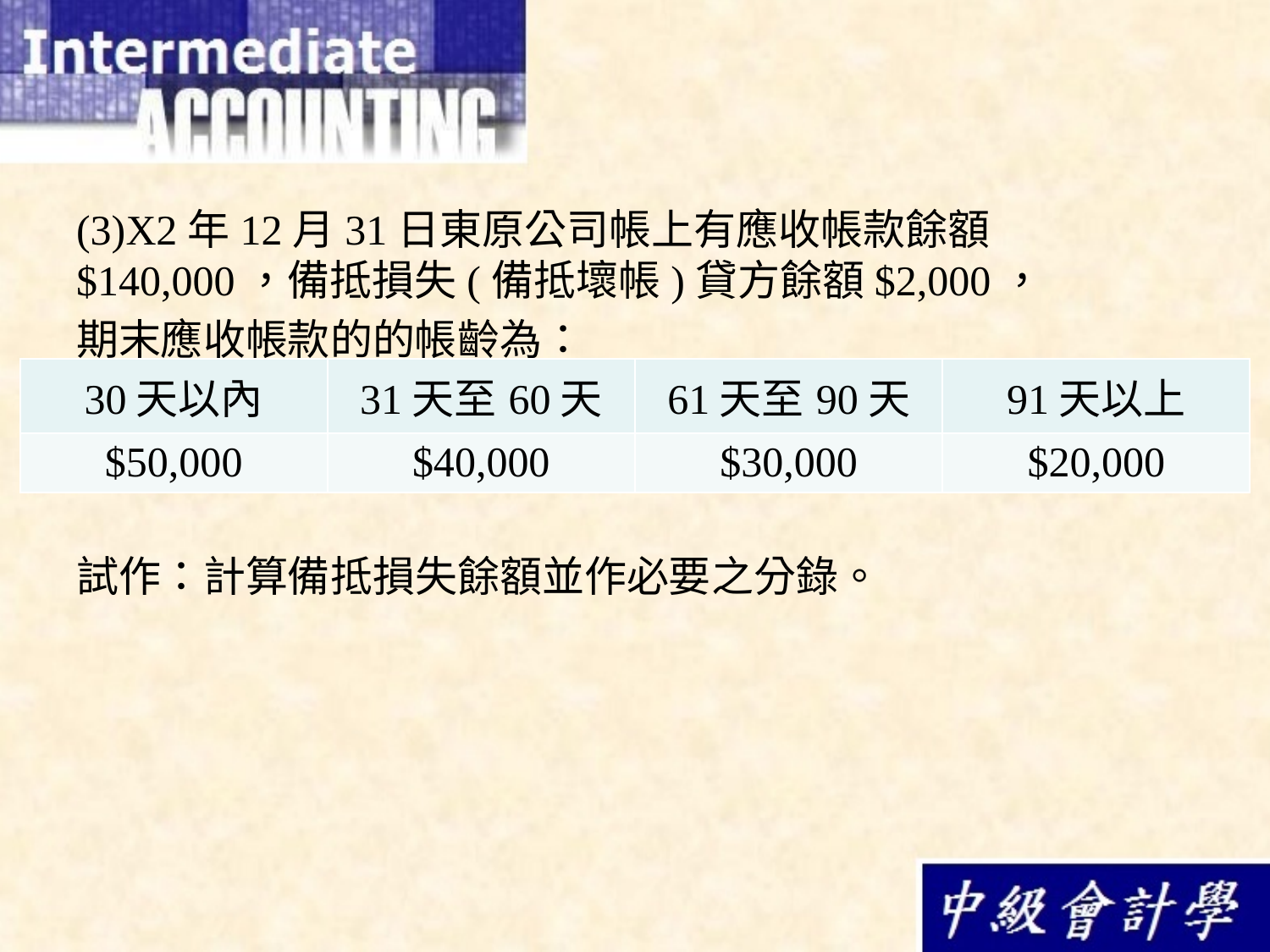

(3)X2年12月31日東原公司帳上有應收帳款餘額$140,000，備抵損失(備抵壞帳)貸方餘額$2,000，
期末應收帳款的的帳齡為：

試作：計算備抵損失餘額並作必要之分錄。
| 30天以內 | 31天至60天 | 61天至90天 | 91天以上 |
| --- | --- | --- | --- |
| $50,000 | $40,000 | $30,000 | $20,000 |